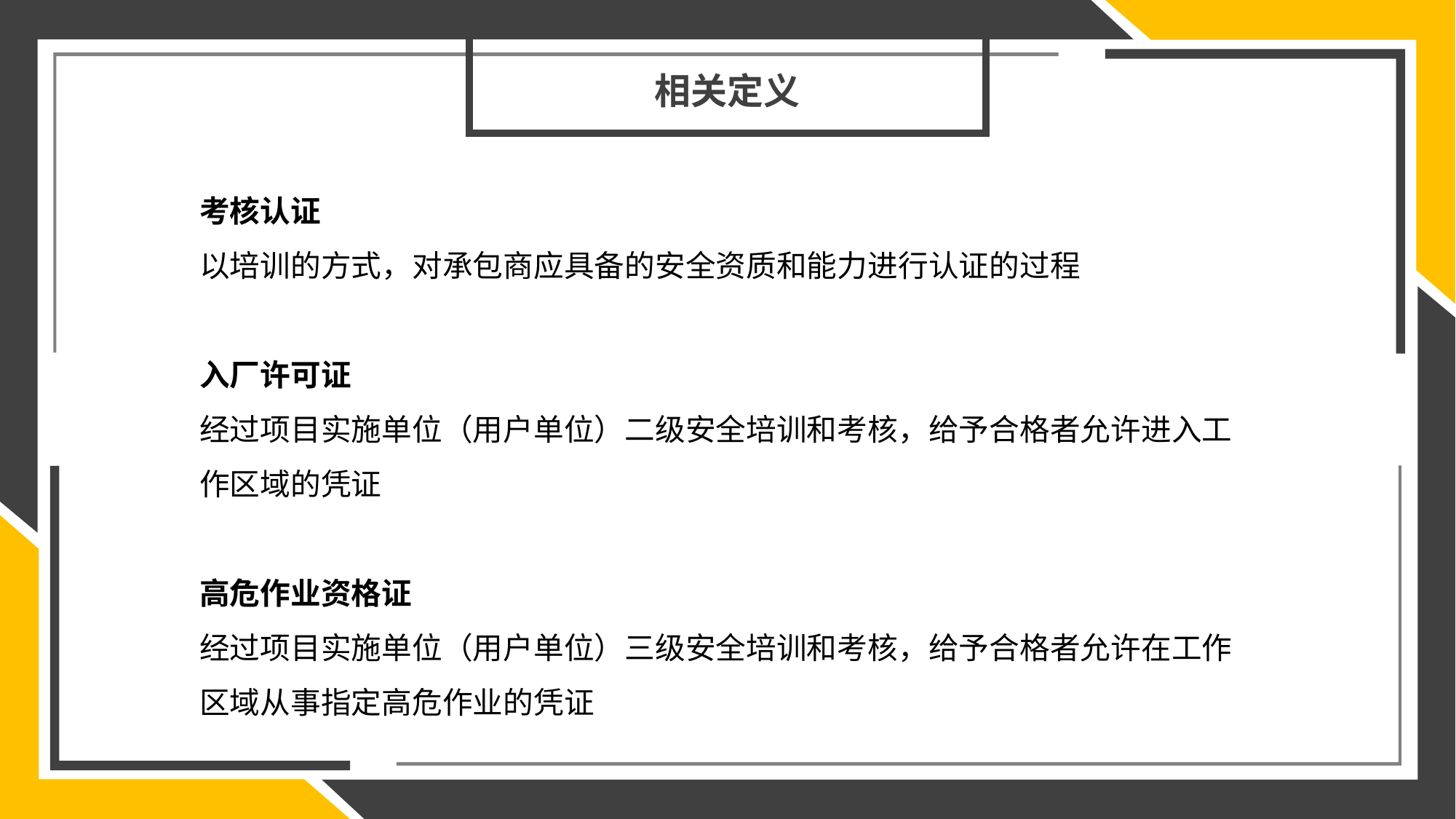

相关定义
考核认证
以培训的方式，对承包商应具备的安全资质和能力进行认证的过程

入厂许可证
经过项目实施单位（用户单位）二级安全培训和考核，给予合格者允许进入工作区域的凭证

高危作业资格证
经过项目实施单位（用户单位）三级安全培训和考核，给予合格者允许在工作区域从事指定高危作业的凭证